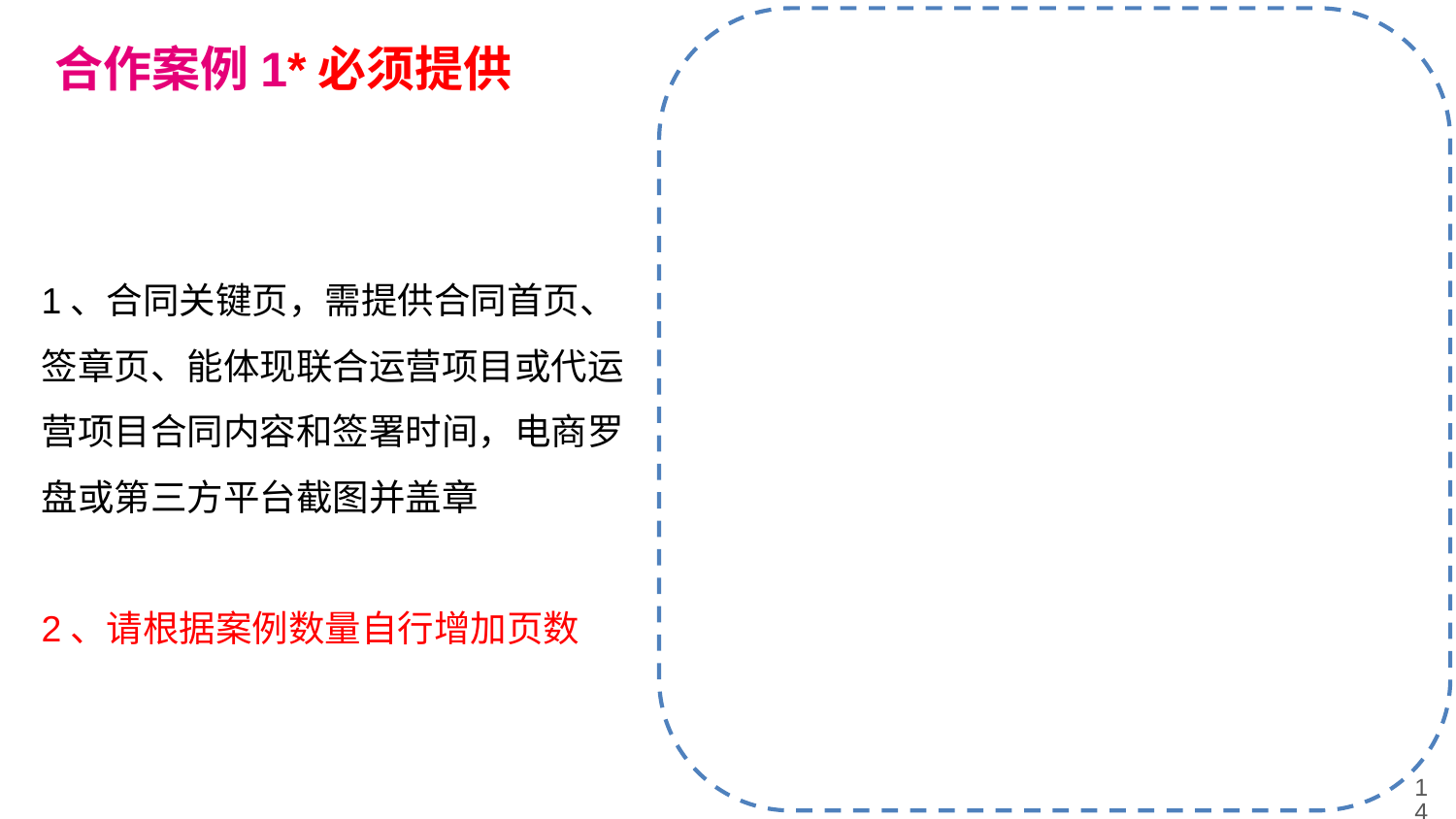

合作案例1*必须提供
1、合同关键页，需提供合同首页、签章页、能体现联合运营项目或代运营项目合同内容和签署时间，电商罗盘或第三方平台截图并盖章

2、请根据案例数量自行增加页数
14